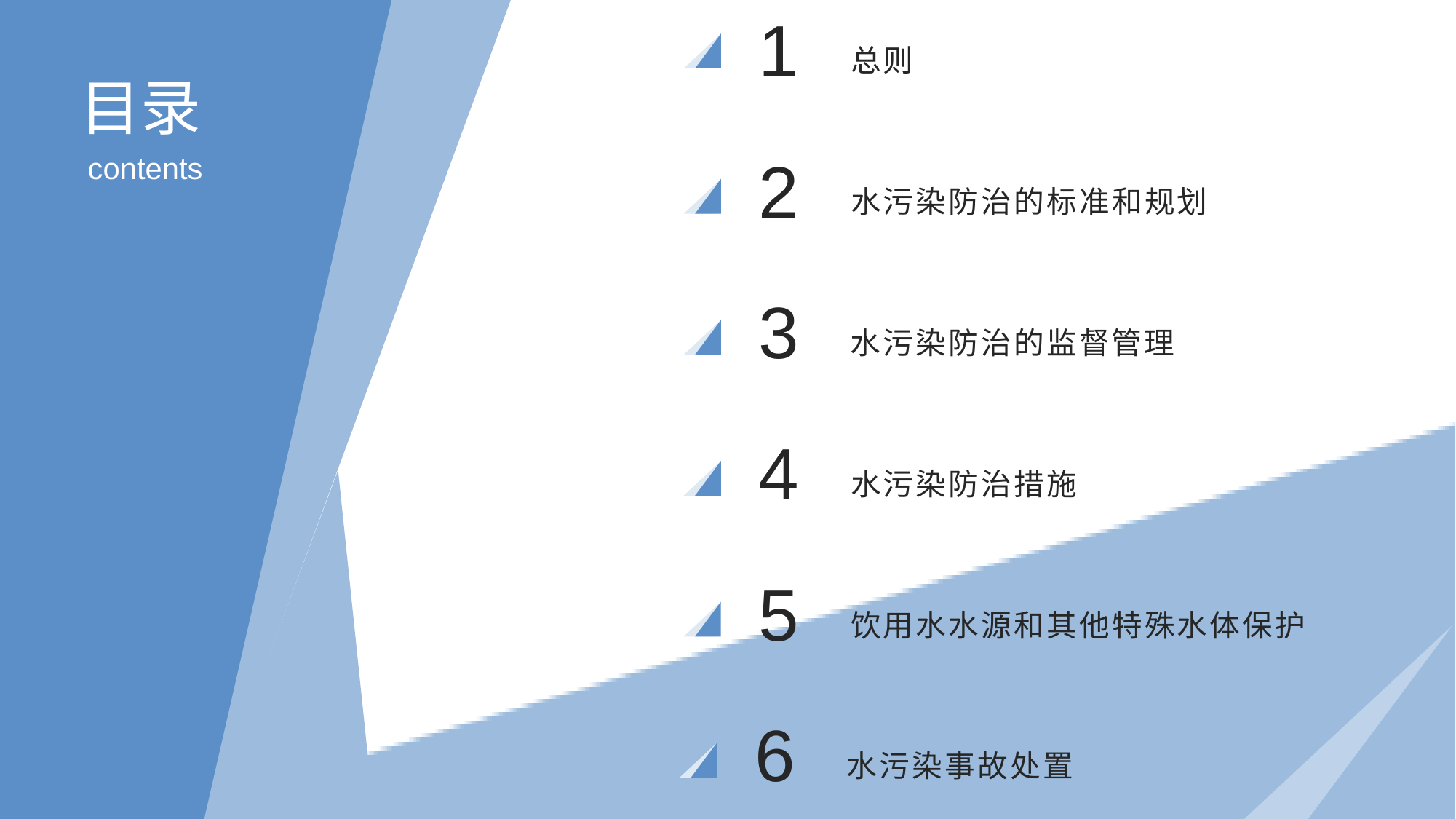

1
总则

目录
contents
2
水污染防治的标准和规划

3
水污染防治的监督管理

4
水污染防治措施

5
饮用水水源和其他特殊水体保护

6
水污染事故处置